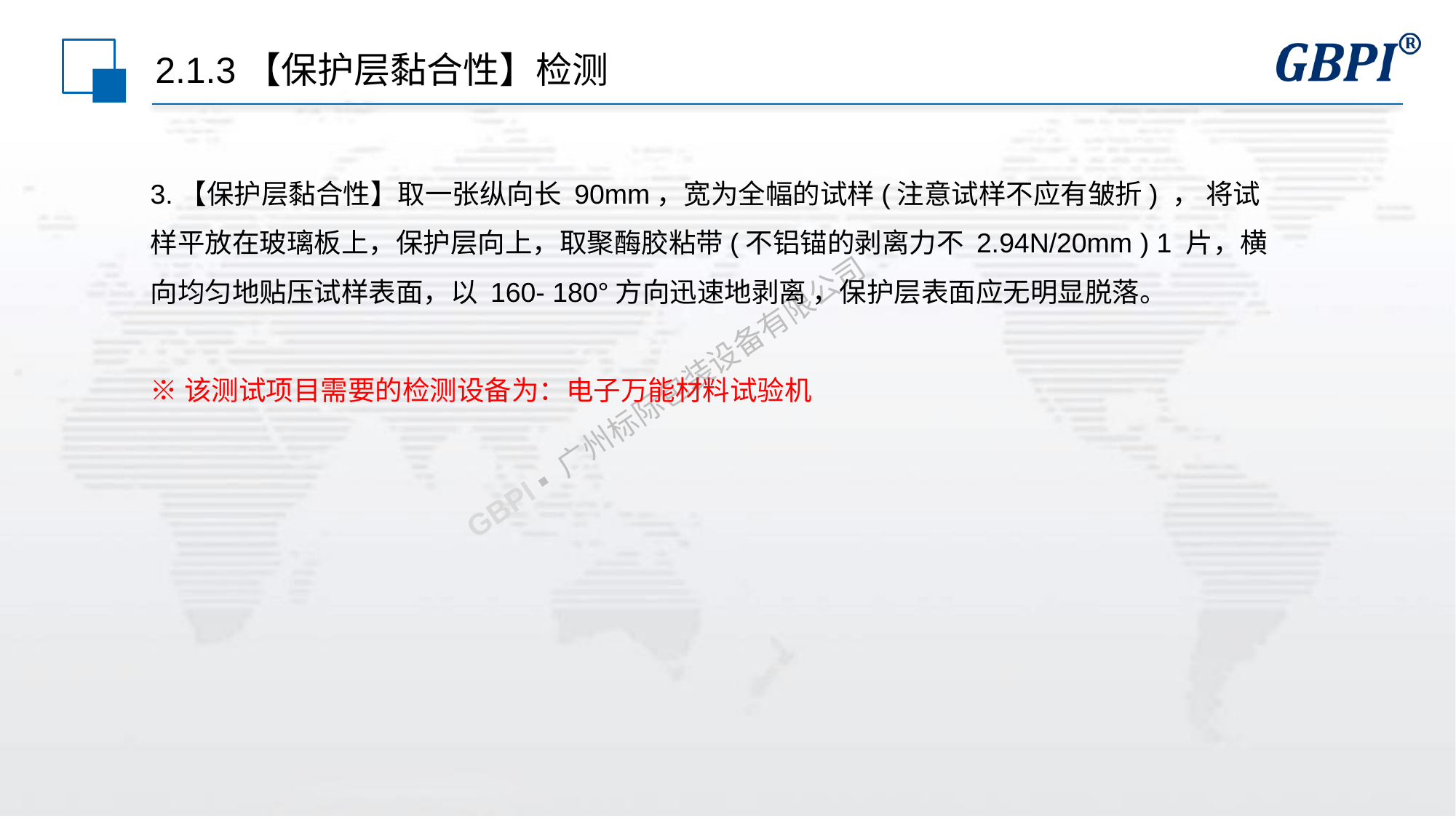

# 2.1.3【保护层黏合性】检测
3.【保护层黏合性】取一张纵向长 90mm，宽为全幅的试样(注意试样不应有皱折) ， 将试样平放在玻璃板上，保护层向上，取聚酶胶粘带(不铝锚的剥离力不 2.94N/20mm ) 1 片，横向均匀地贴压试样表面，以 160- 180°方向迅速地剥离 ，保护层表面应无明显脱落。

※该测试项目需要的检测设备为：电子万能材料试验机